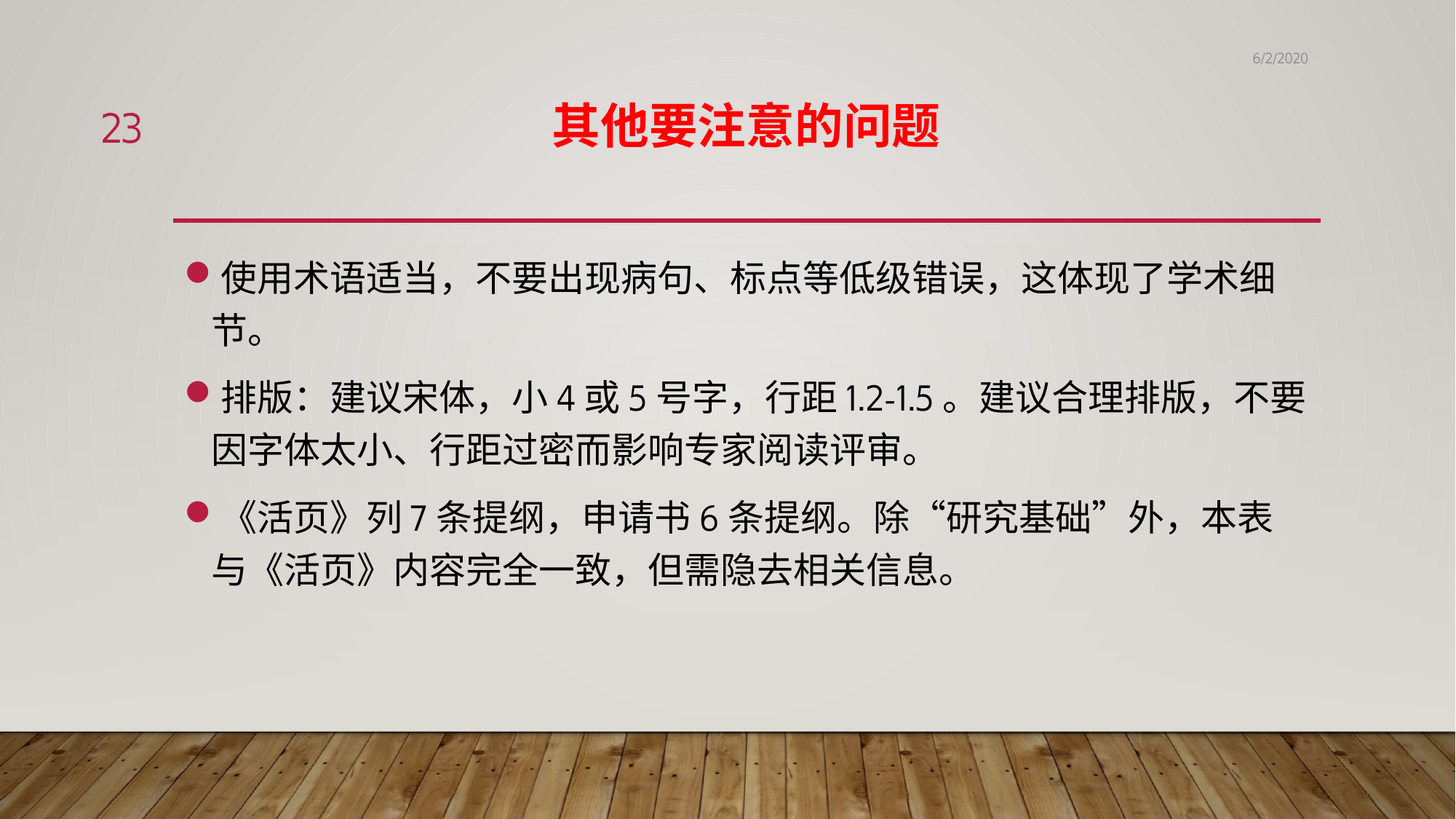

6/2/2020
23
# 其他要注意的问题
使用术语适当，不要出现病句、标点等低级错误，这体现了学术细节。
排版：建议宋体，小4或5号字，行距1.2-1.5。建议合理排版，不要因字体太小、行距过密而影响专家阅读评审。
《活页》列7条提纲，申请书6条提纲。除“研究基础”外，本表与《活页》内容完全一致，但需隐去相关信息。